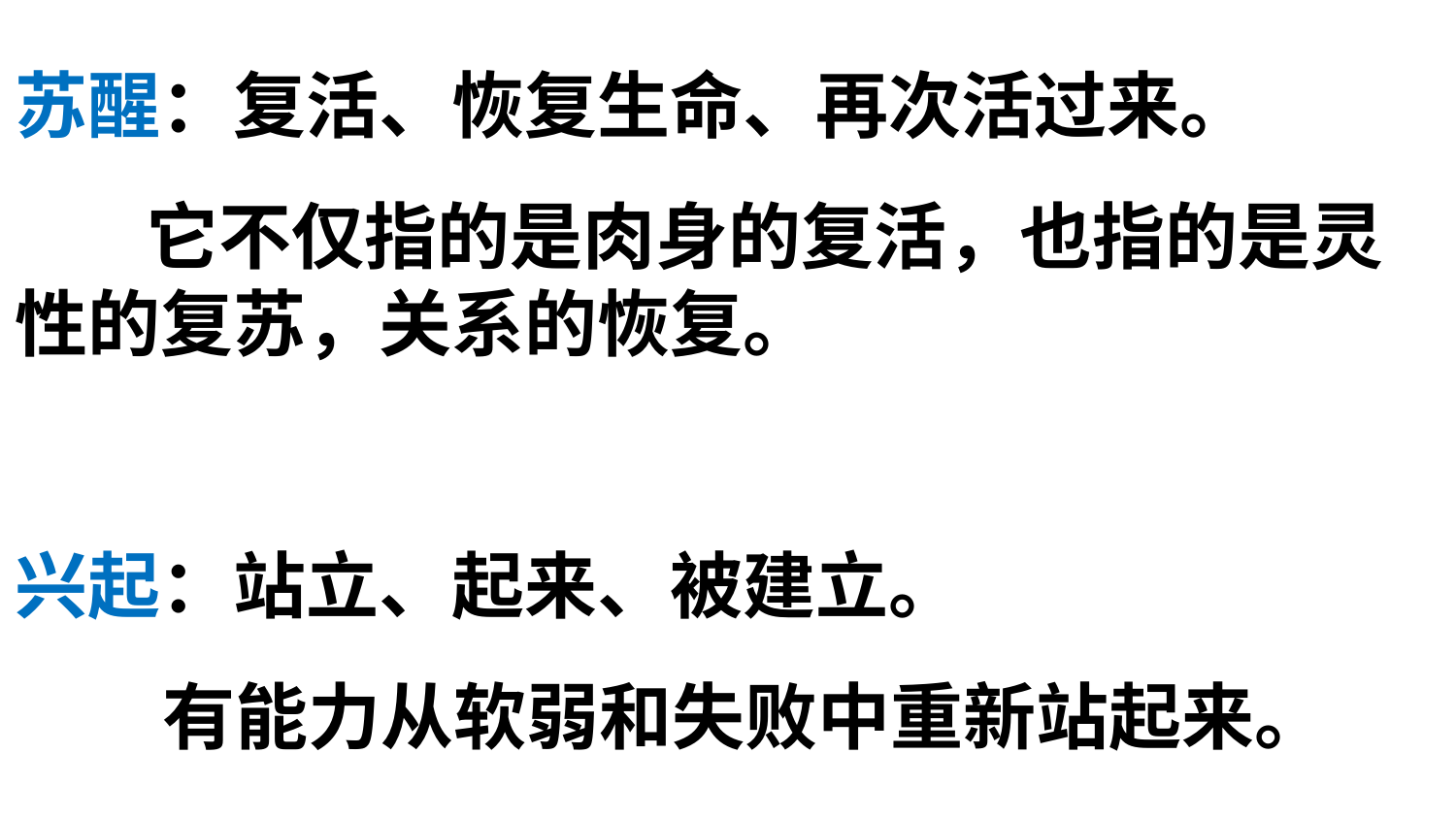

# 苏醒：复活、恢复生命、再次活过来。 它不仅指的是肉身的复活，也指的是灵性的复苏，关系的恢复。 兴起：站立、起来、被建立。 有能力从软弱和失败中重新站起来。